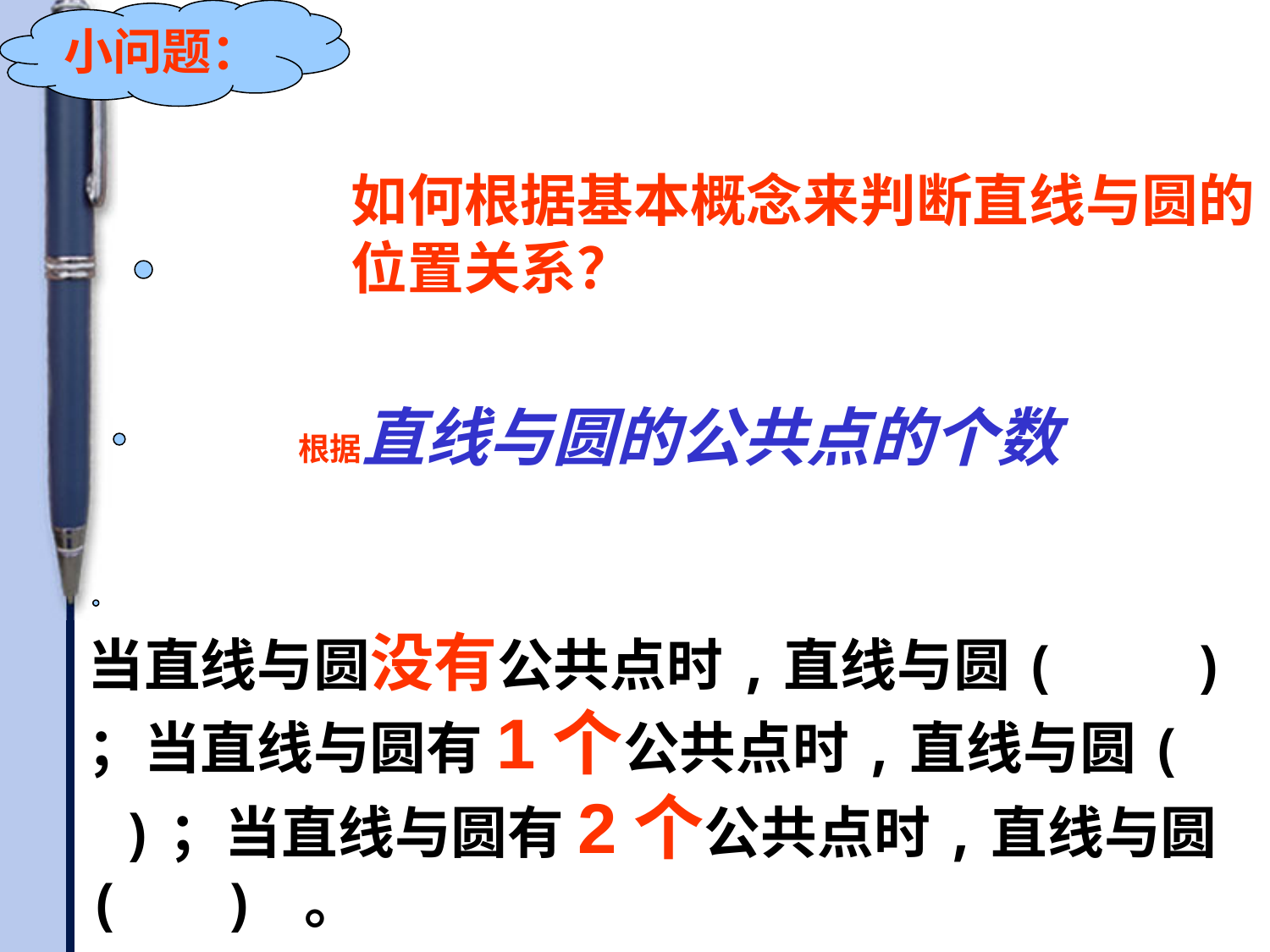

小问题：
如何根据基本概念来判断直线与圆的位置关系？
根据直线与圆的公共点的个数
当直线与圆没有公共点时,直线与圆(    ) ；当直线与圆有1个公共点时,直线与圆(    )；当直线与圆有2个公共点时,直线与圆(   ) 。